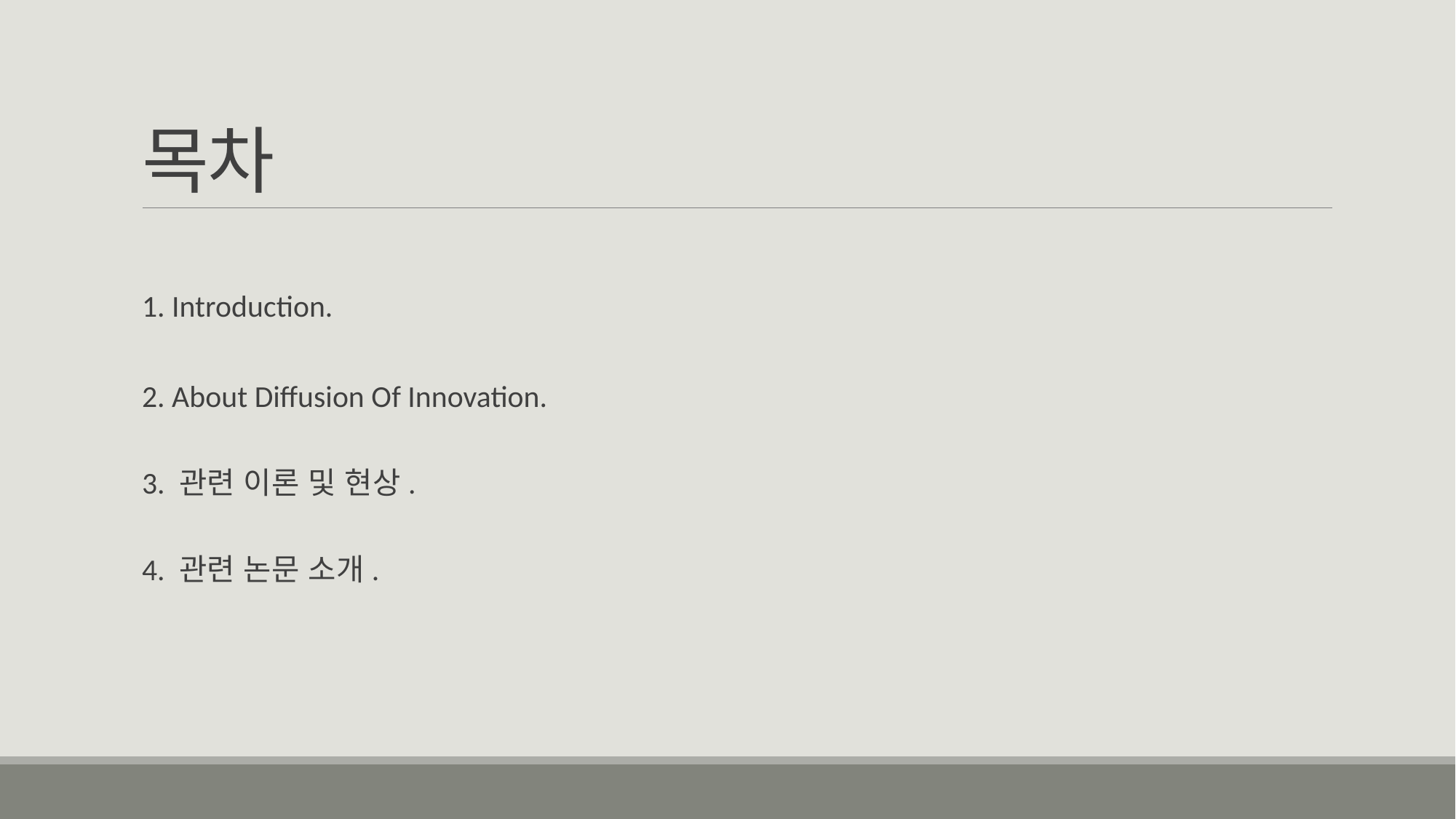

# 목차
1. Introduction.
2. About Diffusion Of Innovation.
3. 관련 이론 및 현상.
4. 관련 논문 소개.